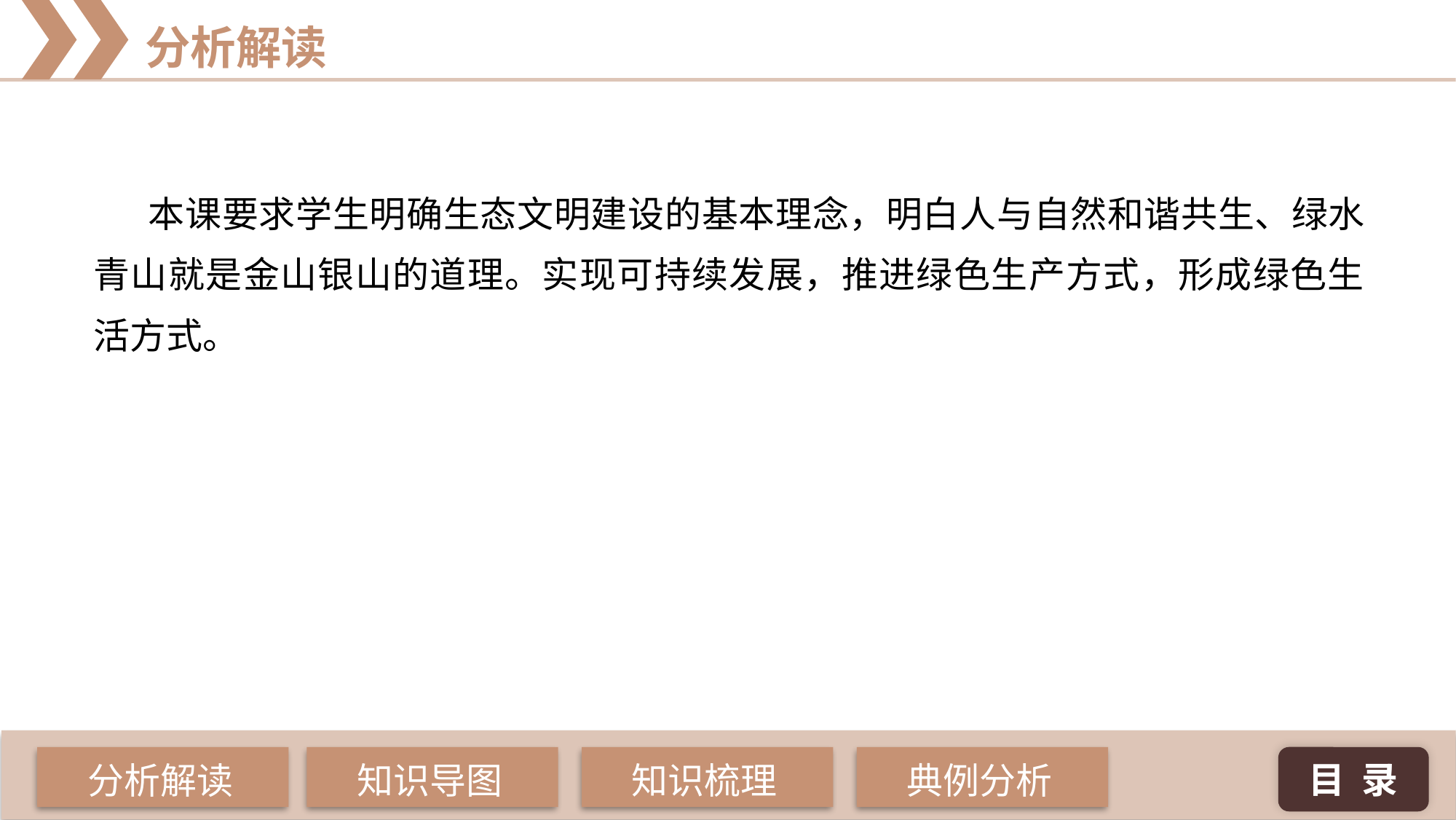

本课要求学生明确生态文明建设的基本理念，明白人与自然和谐共生、绿水青山就是金山银山的道理。实现可持续发展，推进绿色生产方式，形成绿色生活方式。